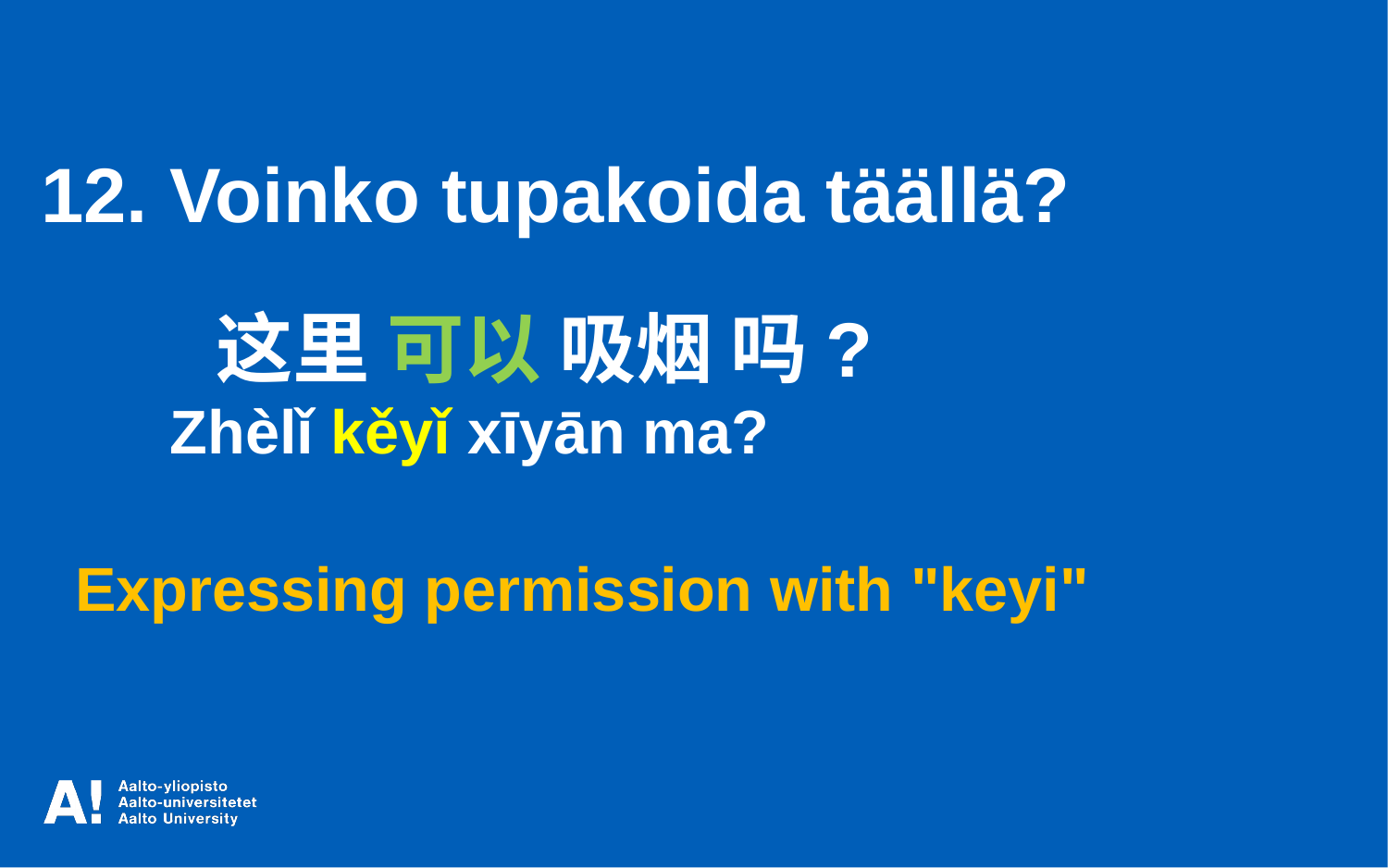

12. Voinko tupakoida täällä?

	 这里 可以 吸烟 吗?
      Zhèlǐ kěyǐ xīyān ma?

  Expressing permission with "keyi"